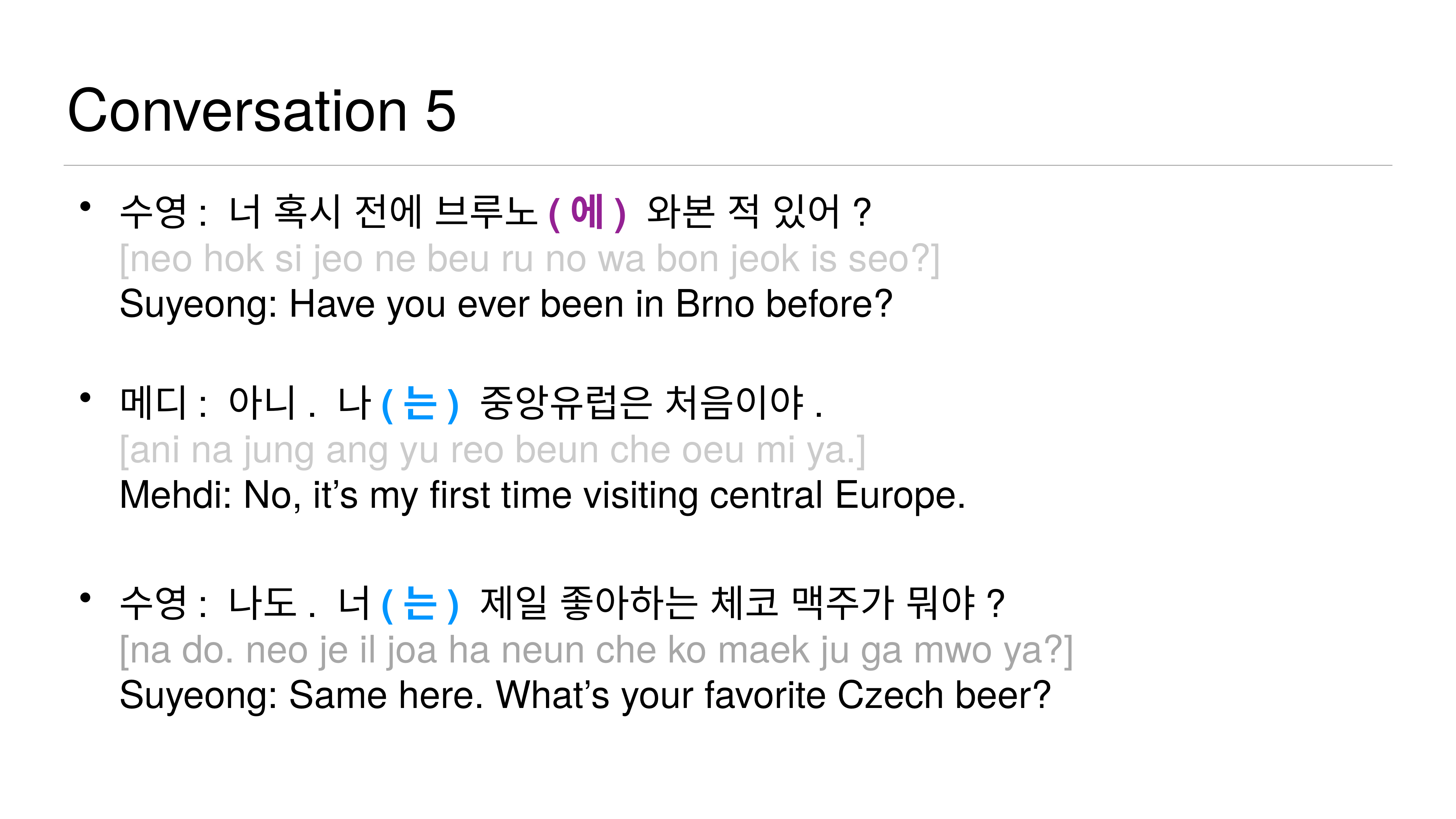

# Conversation 5
수영: 너 혹시 전에 브루노(에) 와본 적 있어?
[neo hok si jeo ne beu ru no wa bon jeok is seo?]
Suyeong: Have you ever been in Brno before?
메디: 아니. 나(는) 중앙유럽은 처음이야.
[ani na jung ang yu reo beun che oeu mi ya.]
Mehdi: No, it’s my first time visiting central Europe.

수영: 나도. 너(는) 제일 좋아하는 체코 맥주가 뭐야?
[na do. neo je il joa ha neun che ko maek ju ga mwo ya?]
Suyeong: Same here. What’s your favorite Czech beer?